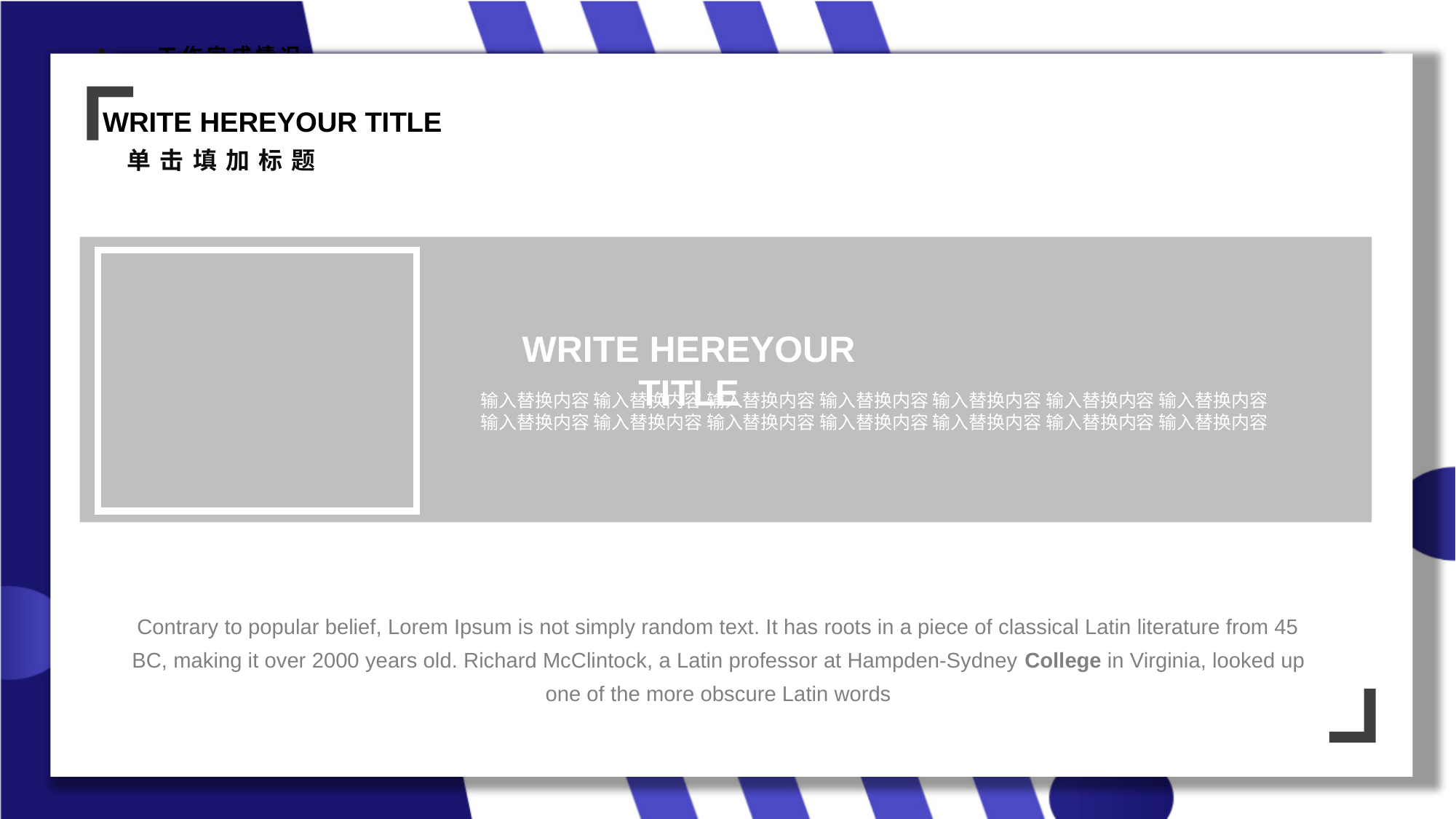

WRITE HEREYOUR TITLE
输入替换内容 输入替换内容 输入替换内容 输入替换内容 输入替换内容 输入替换内容 输入替换内容 输入替换内容 输入替换内容 输入替换内容 输入替换内容 输入替换内容 输入替换内容 输入替换内容

Contrary to popular belief, Lorem Ipsum is not simply random text. It has roots in a piece of classical Latin literature from 45 BC, making it over 2000 years old. Richard McClintock, a Latin professor at Hampden-Sydney College in Virginia, looked up one of the more obscure Latin words